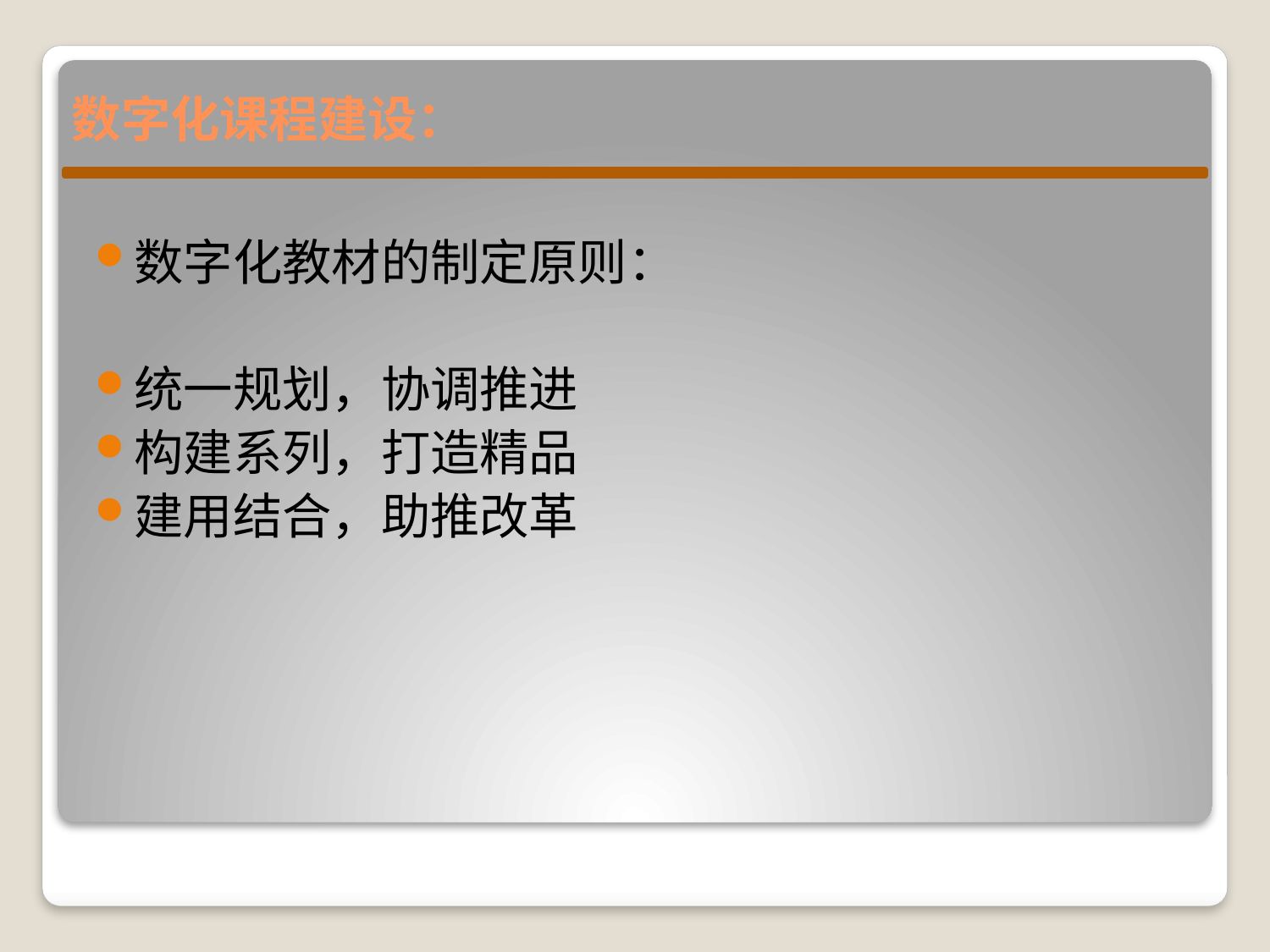

# 数字化课程建设：

数字化教材的制定原则：

统一规划，协调推进
构建系列，打造精品
建用结合，助推改革